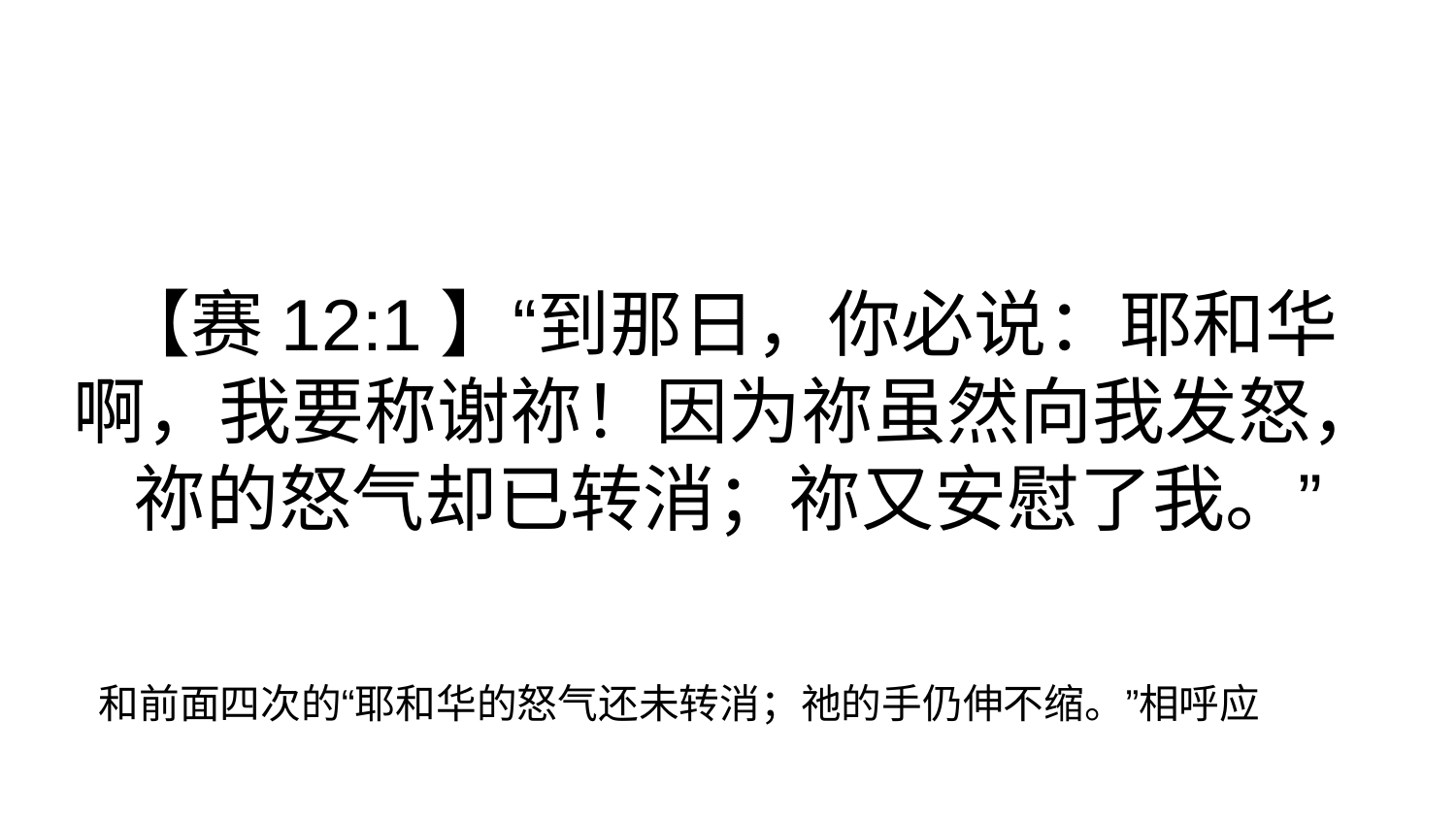

# 【赛12:1】“到那日，你必说：耶和华啊，我要称谢祢！因为祢虽然向我发怒，祢的怒气却已转消；祢又安慰了我。”
和前面四次的“耶和华的怒气还未转消；祂的手仍伸不缩。”相呼应